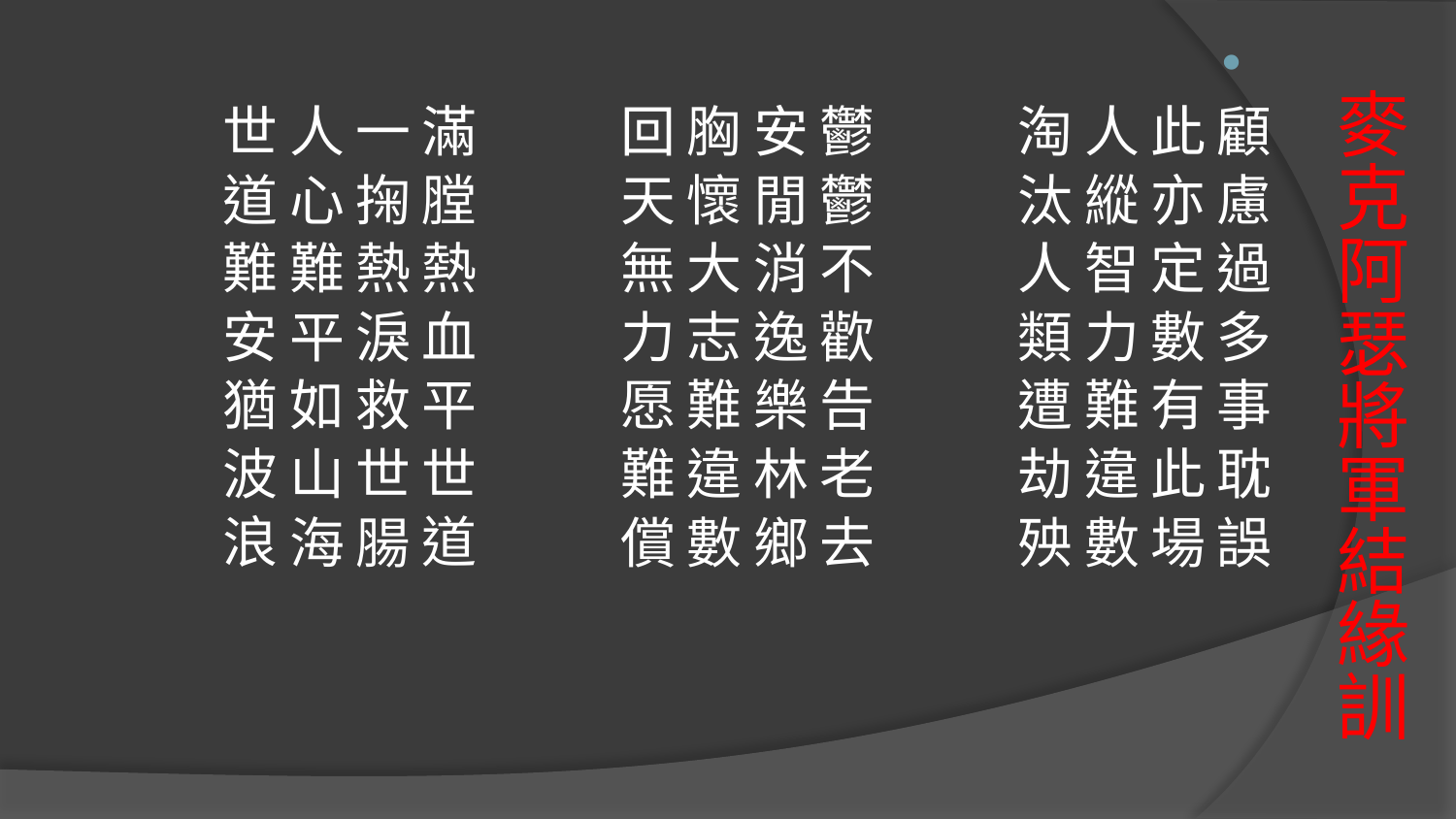

顧 慮 過 多 事 耽 誤
此 亦 定 數 有 此 場
人 縱 智 力 難 違 數
淘 汰 人 類 遭 劫 殃
鬱 鬱 不 歡 告 老 去
安 閒 消 逸 樂 林 鄉
胸 懷 大 志 難 違 數
回 天 無 力 愿 難 償
滿 膛 熱 血 平 世 道
一 掬 熱 淚 救 世 腸
人 心 難 平 如 山 海
世 道 難 安 猶 波 浪
# 麥克阿瑟將軍結緣訓